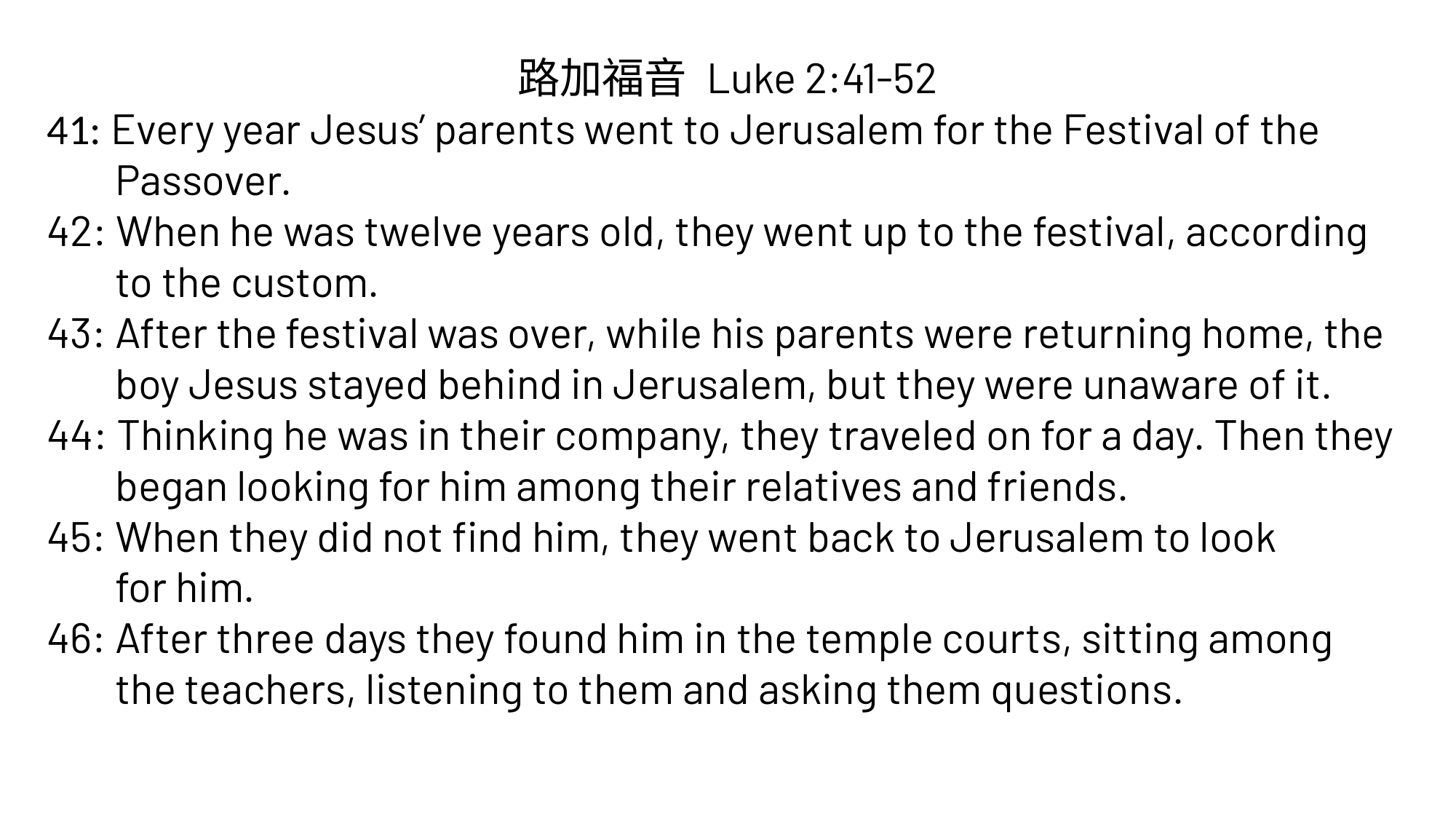

路加福音 Luke 2:41-52
41: Every year Jesus’ parents went to Jerusalem for the Festival of the
        Passover.
42: When he was twelve years old, they went up to the festival, according
        to the custom.
43: After the festival was over, while his parents were returning home, the
        boy Jesus stayed behind in Jerusalem, but they were unaware of it.
44: Thinking he was in their company, they traveled on for a day. Then they
        began looking for him among their relatives and friends.
45: When they did not find him, they went back to Jerusalem to look
        for him.
46: After three days they found him in the temple courts, sitting among
        the teachers, listening to them and asking them questions.